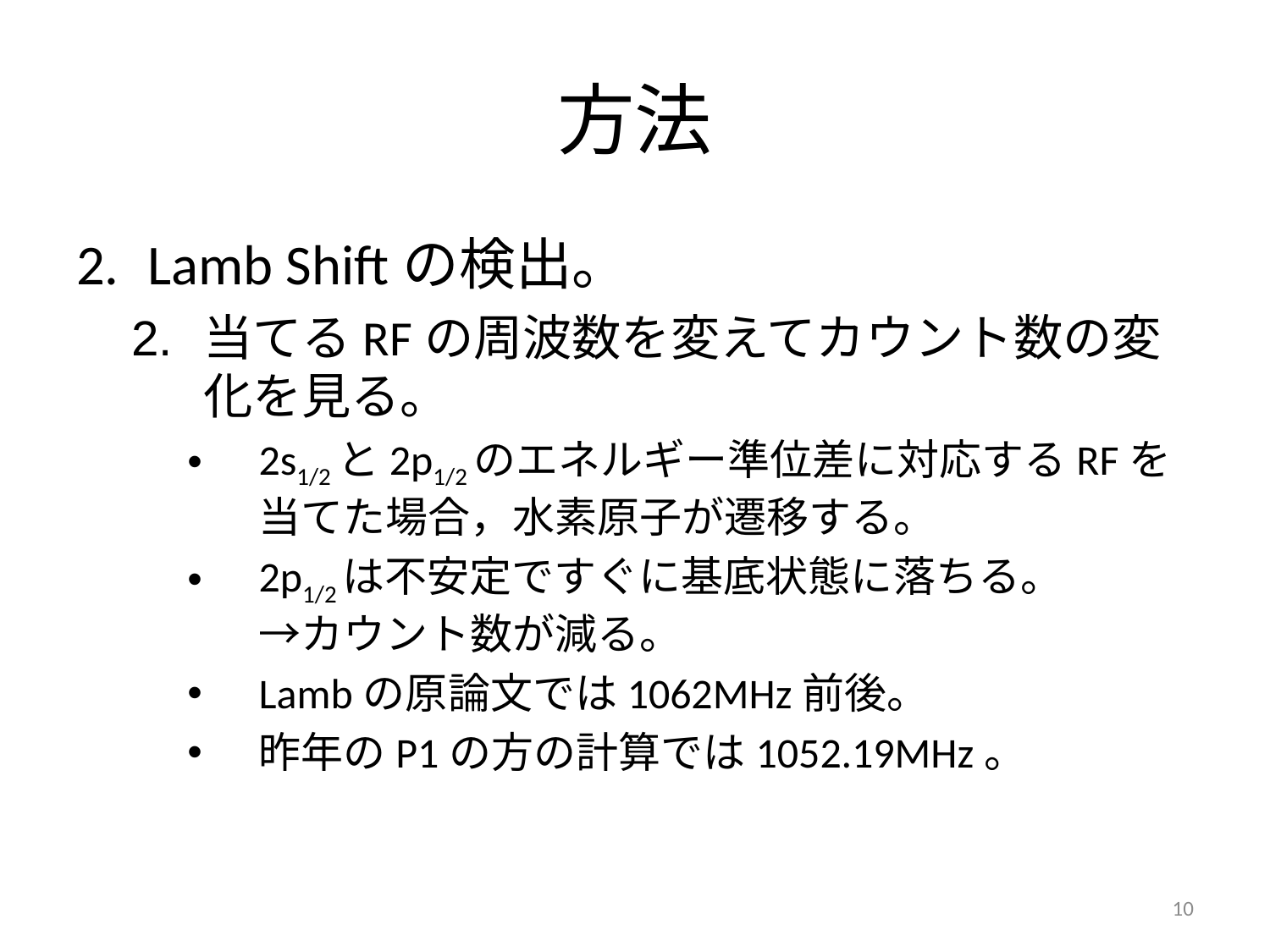

# 方法
Lamb Shiftの検出。
当てるRFの周波数を変えてカウント数の変化を見る。
2s1/2と2p1/2のエネルギー準位差に対応するRFを当てた場合，水素原子が遷移する。
2p1/2は不安定ですぐに基底状態に落ちる。
→カウント数が減る。
Lambの原論文では1062MHz前後。
昨年のP1の方の計算では1052.19MHz。

10